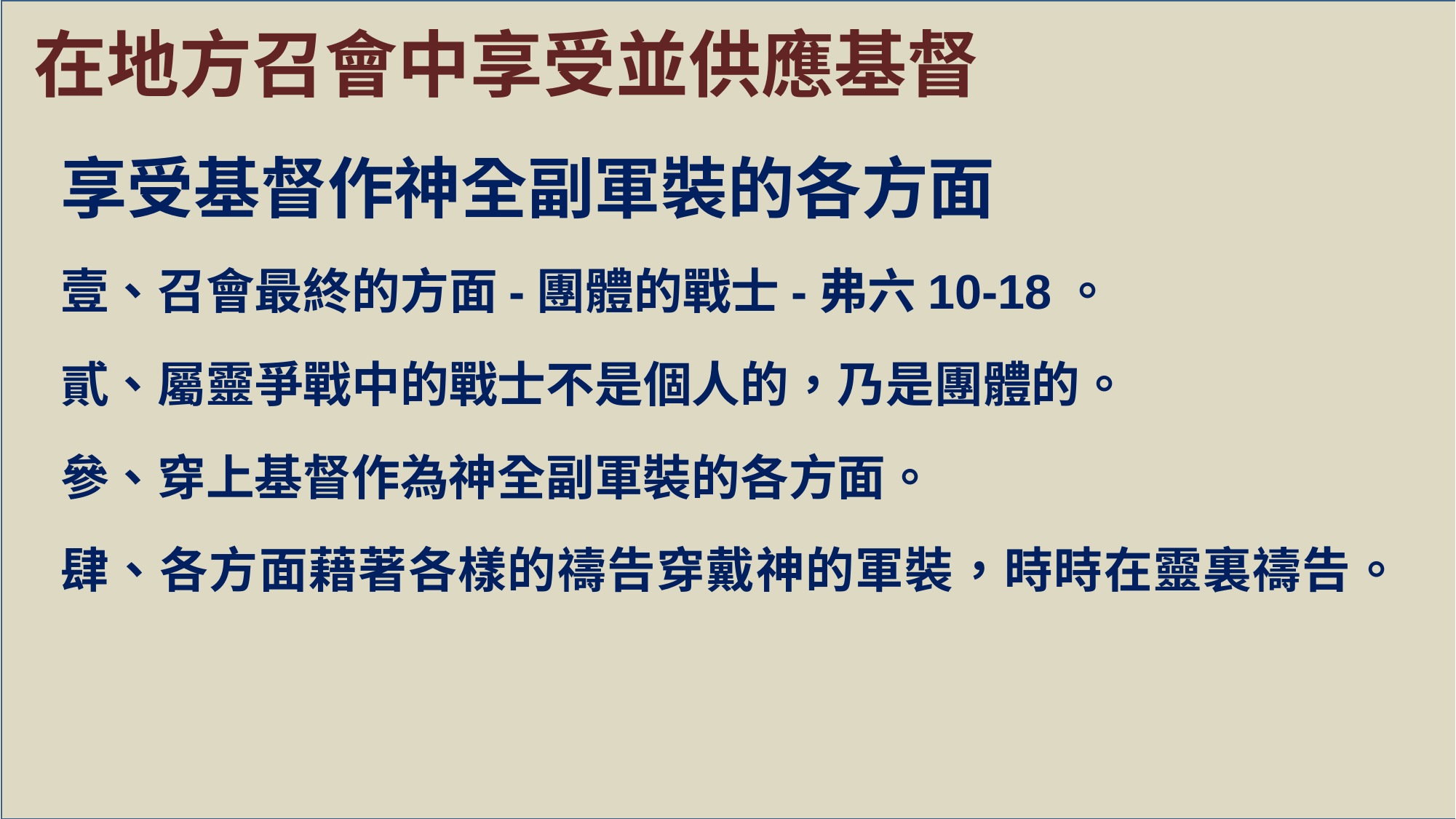

在地方召會中享受並供應基督
享受基督作神全副軍裝的各方面
壹、召會最終的方面-團體的戰士-弗六10-18。
貳、屬靈爭戰中的戰士不是個人的，乃是團體的。
參、穿上基督作為神全副軍裝的各方面。
肆、各方面藉著各樣的禱告穿戴神的軍裝，時時在靈裏禱告。